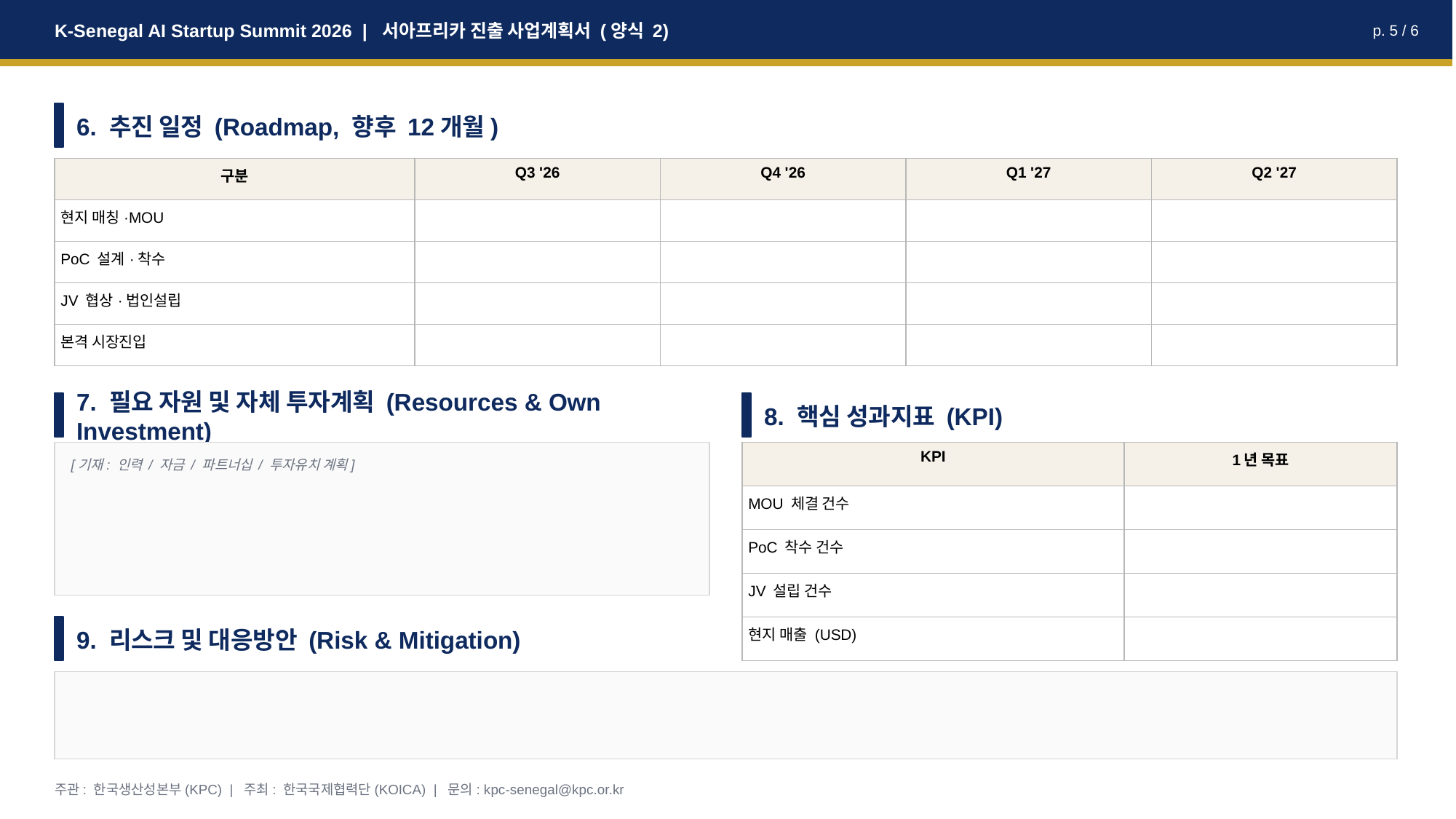

K-Senegal AI Startup Summit 2026  |  서아프리카 진출 사업계획서 (양식 2)
p. 5 / 6

6. 추진 일정 (Roadmap, 향후 12개월)

| 구분 | Q3 '26 | Q4 '26 | Q1 '27 | Q2 '27 |
| --- | --- | --- | --- | --- |
| 현지 매칭·MOU |  |  |  |  |
| PoC 설계·착수 |  |  |  |  |
| JV 협상·법인설립 |  |  |  |  |
| 본격 시장진입 |  |  |  |  |
7. 필요 자원 및 자체 투자계획 (Resources & Own Investment)
8. 핵심 성과지표 (KPI)

| KPI | 1년 목표 |
| --- | --- |
| MOU 체결 건수 |  |
| PoC 착수 건수 |  |
| JV 설립 건수 |  |
| 현지 매출 (USD) |  |
[기재: 인력 / 자금 / 파트너십 / 투자유치 계획]
9. 리스크 및 대응방안 (Risk & Mitigation)

주관: 한국생산성본부(KPC)  |  주최: 한국국제협력단(KOICA)  |  문의: kpc-senegal@kpc.or.kr